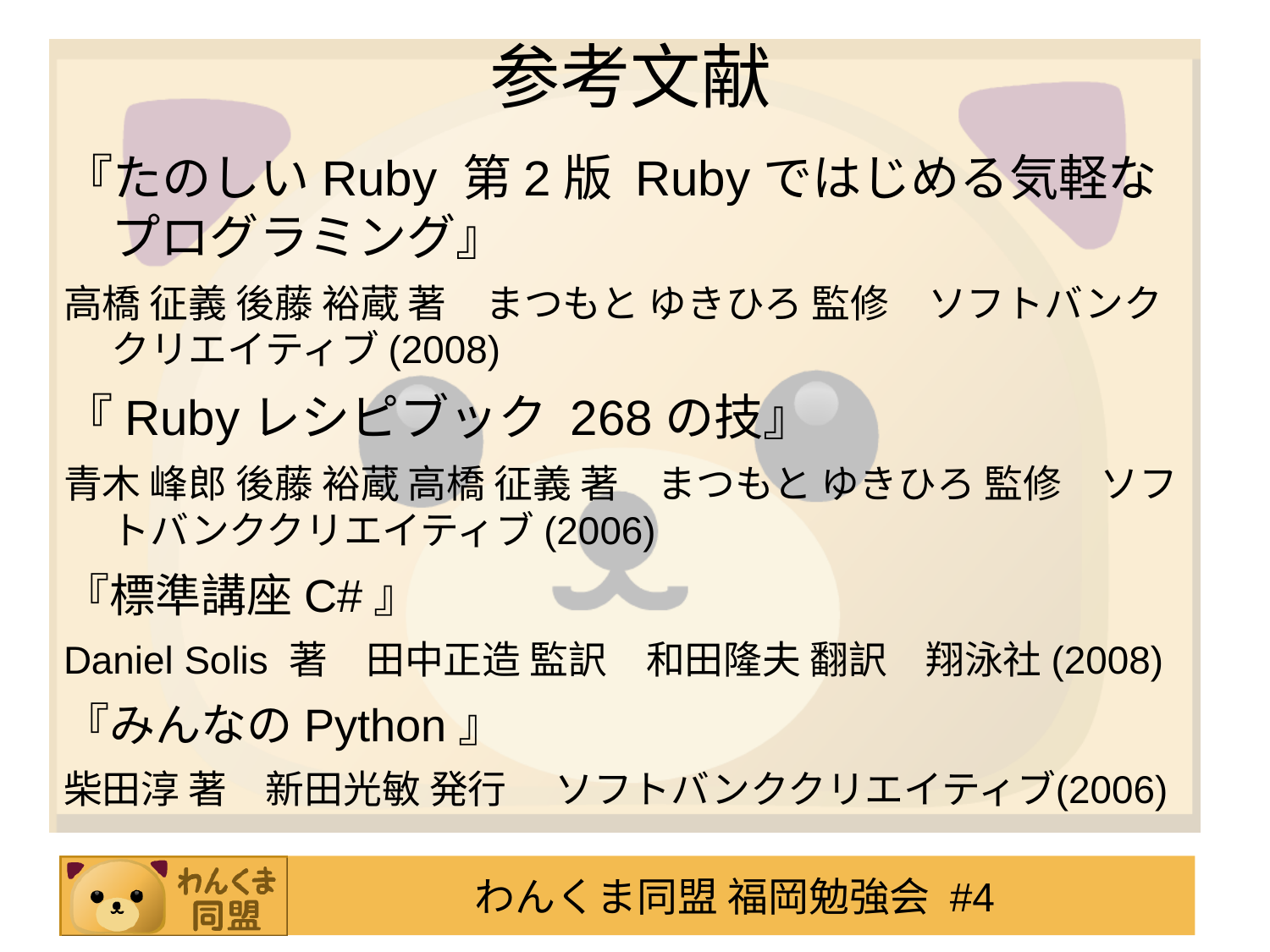

# 参考文献
『たのしいRuby 第2版 Rubyではじめる気軽なプログラミング』
高橋 征義 後藤 裕蔵 著　まつもと ゆきひろ 監修　ソフトバンククリエイティブ(2008)‏
『Rubyレシピブック 268の技』
青木 峰郎 後藤 裕蔵 高橋 征義 著　まつもと ゆきひろ 監修　ソフトバンククリエイティブ(2006)‏
『標準講座C#』
Daniel Solis 著　田中正造 監訳　和田隆夫 翻訳　翔泳社(2008)‏
『みんなのPython』
柴田淳 著　新田光敏 発行‏　ソフトバンククリエイティブ(2006)‏